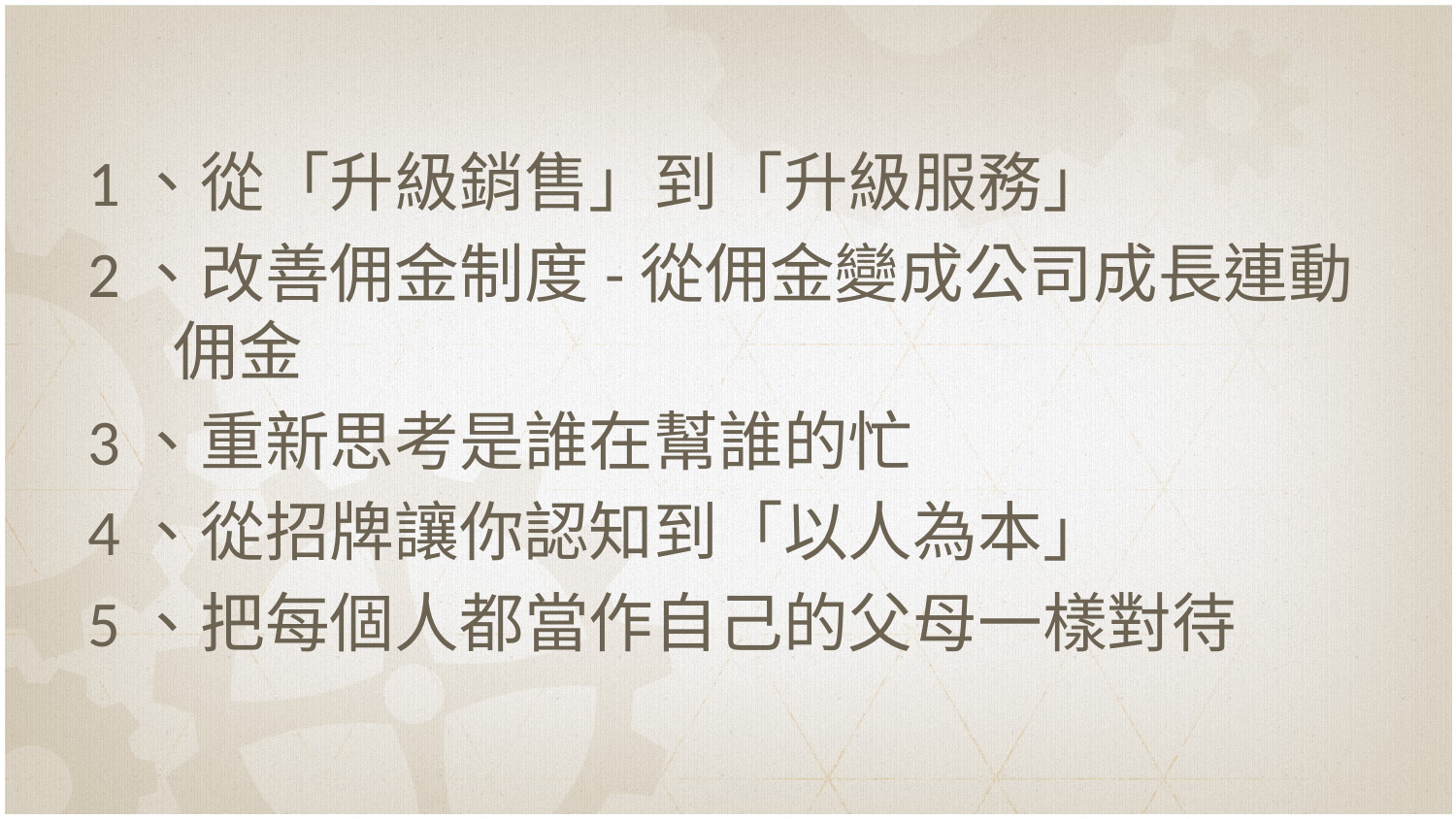

1、從「升級銷售」到「升級服務」
2、改善佣金制度-從佣金變成公司成長連動佣金
3、重新思考是誰在幫誰的忙
4、從招牌讓你認知到「以人為本」
5、把每個人都當作自己的父母一樣對待